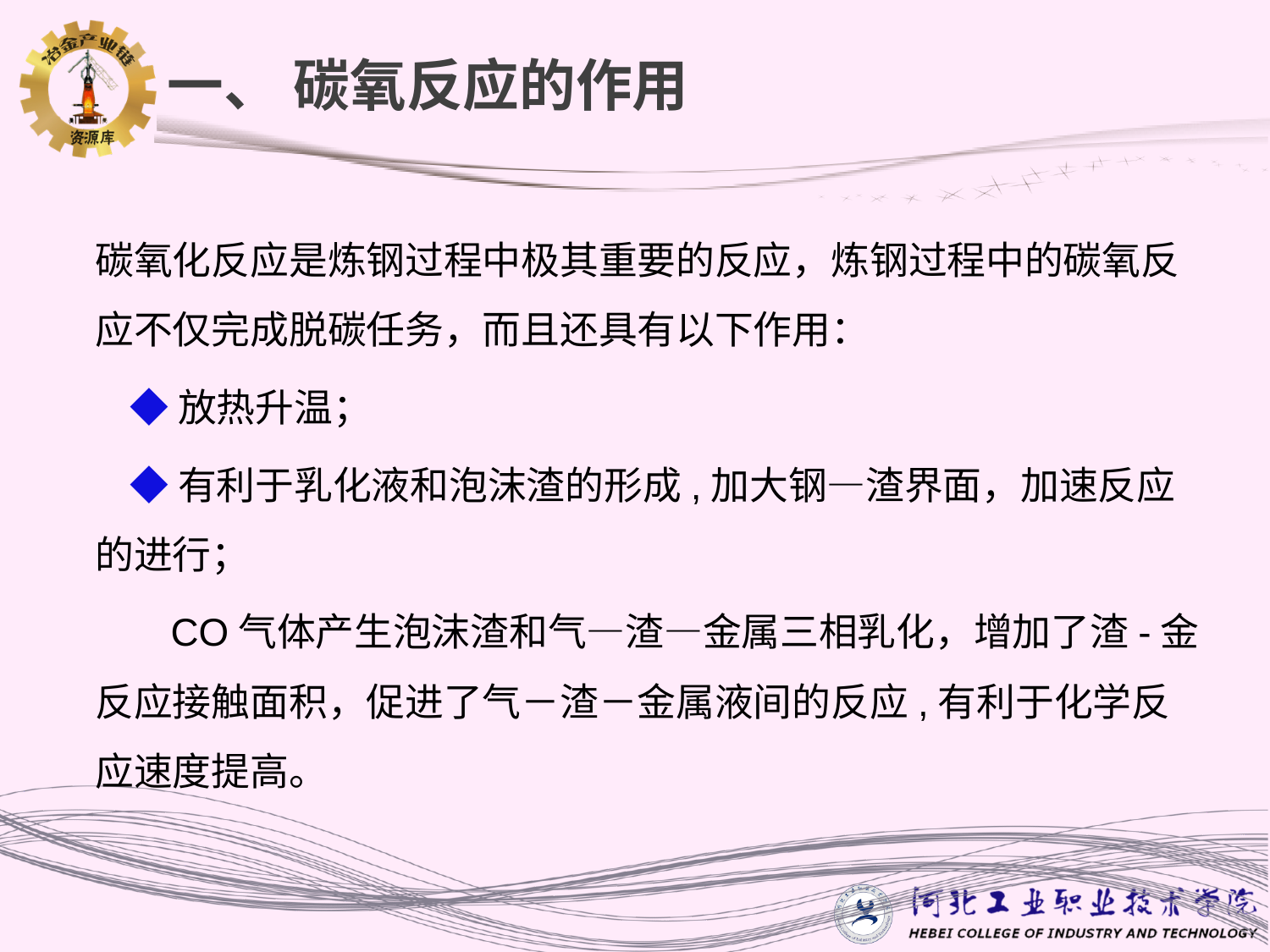

# 一、 碳氧反应的作用
碳氧化反应是炼钢过程中极其重要的反应，炼钢过程中的碳氧反应不仅完成脱碳任务，而且还具有以下作用：
    ◆放热升温；
    ◆有利于乳化液和泡沫渣的形成,加大钢—渣界面，加速反应的进行；
       CO气体产生泡沫渣和气—渣—金属三相乳化，增加了渣-金反应接触面积，促进了气－渣－金属液间的反应,有利于化学反应速度提高。